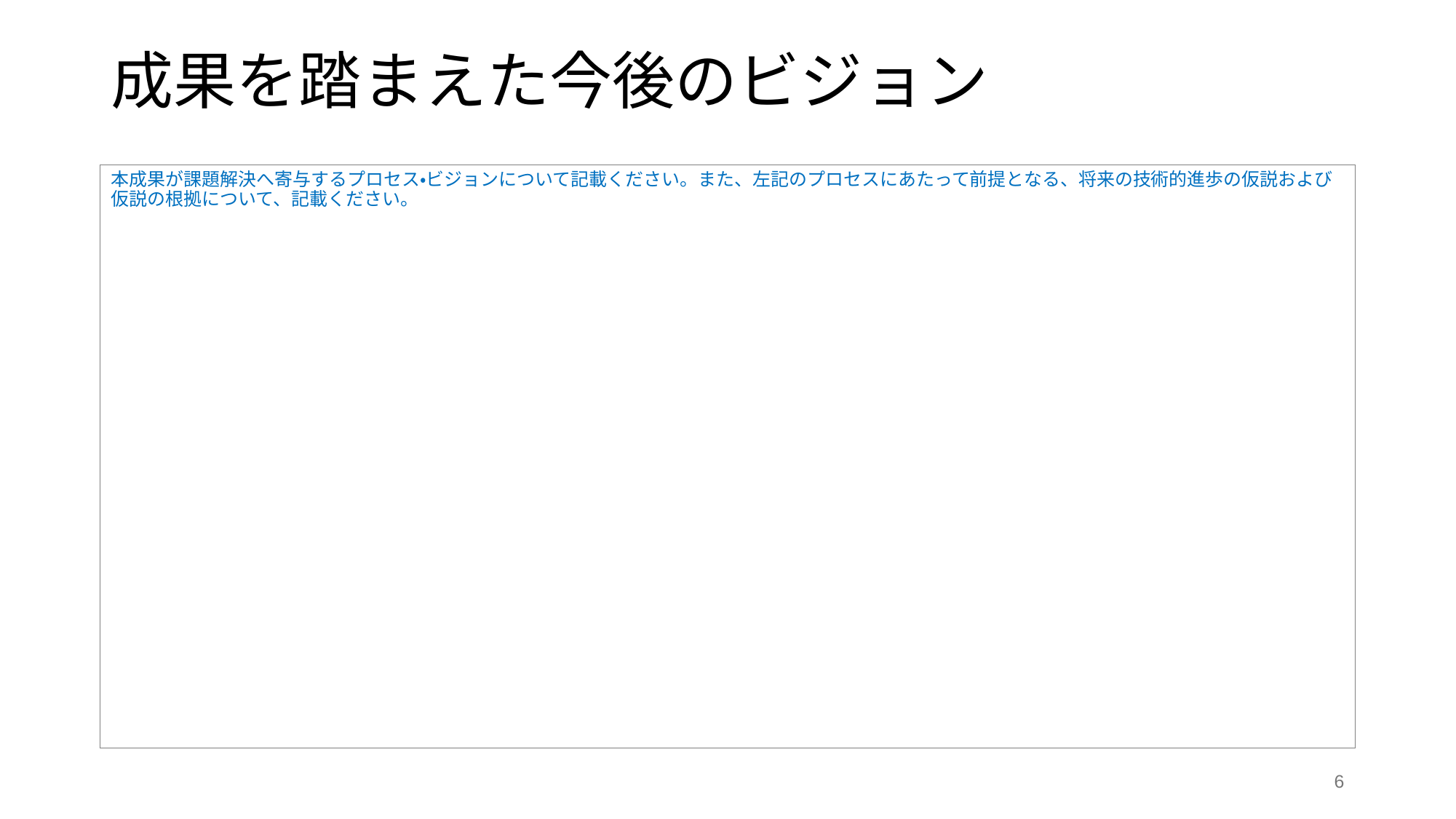

# 成果を踏まえた今後のビジョン
本成果が課題解決へ寄与するプロセス・ビジョンについて記載ください。また、左記のプロセスにあたって前提となる、将来の技術的進歩の仮説および仮説の根拠について、記載ください。
6